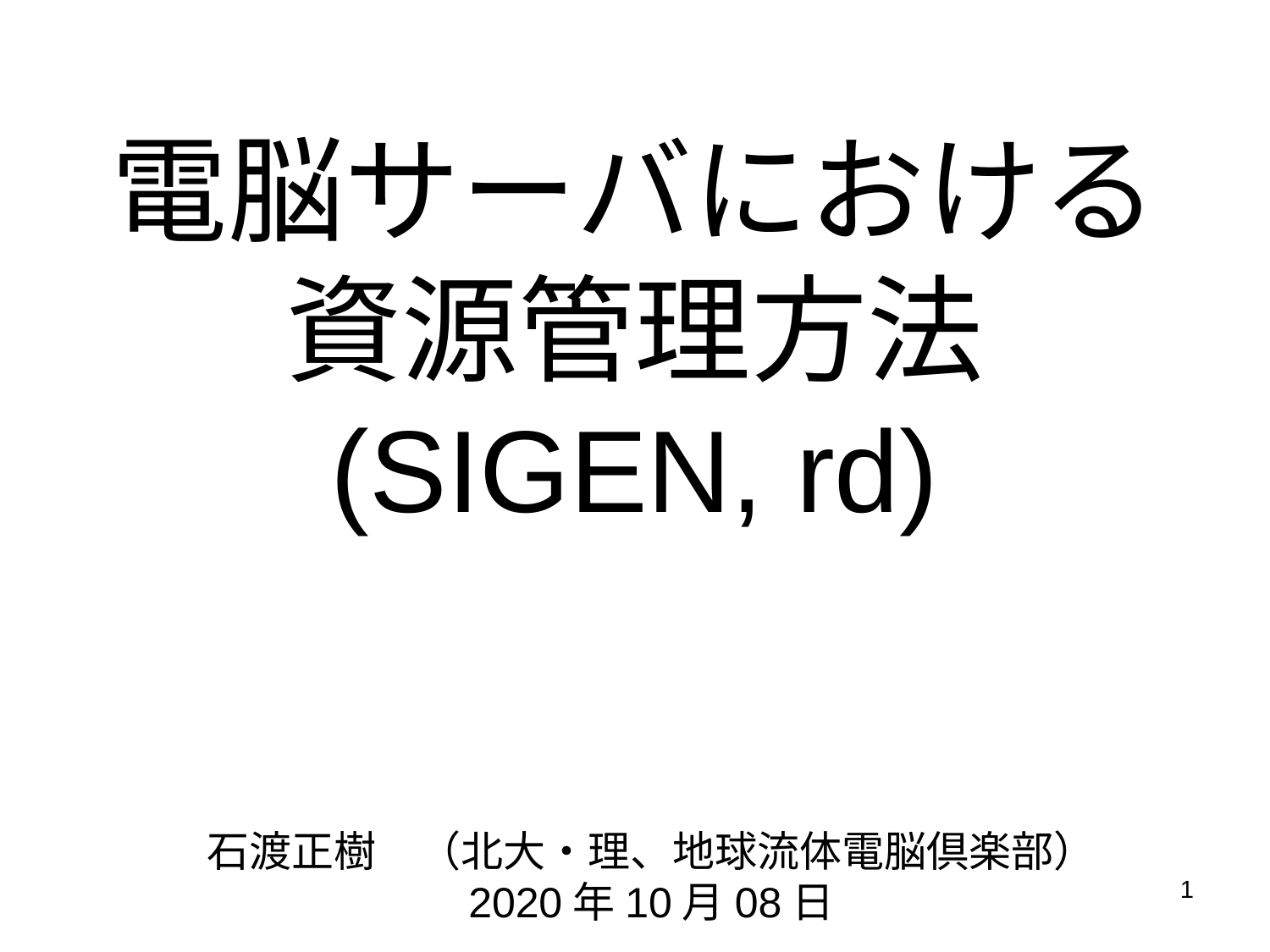

# 電脳サーバにおける資源管理方法 (SIGEN, rd)
石渡正樹　（北大・理、地球流体電脳倶楽部）
2020年10月08日
1